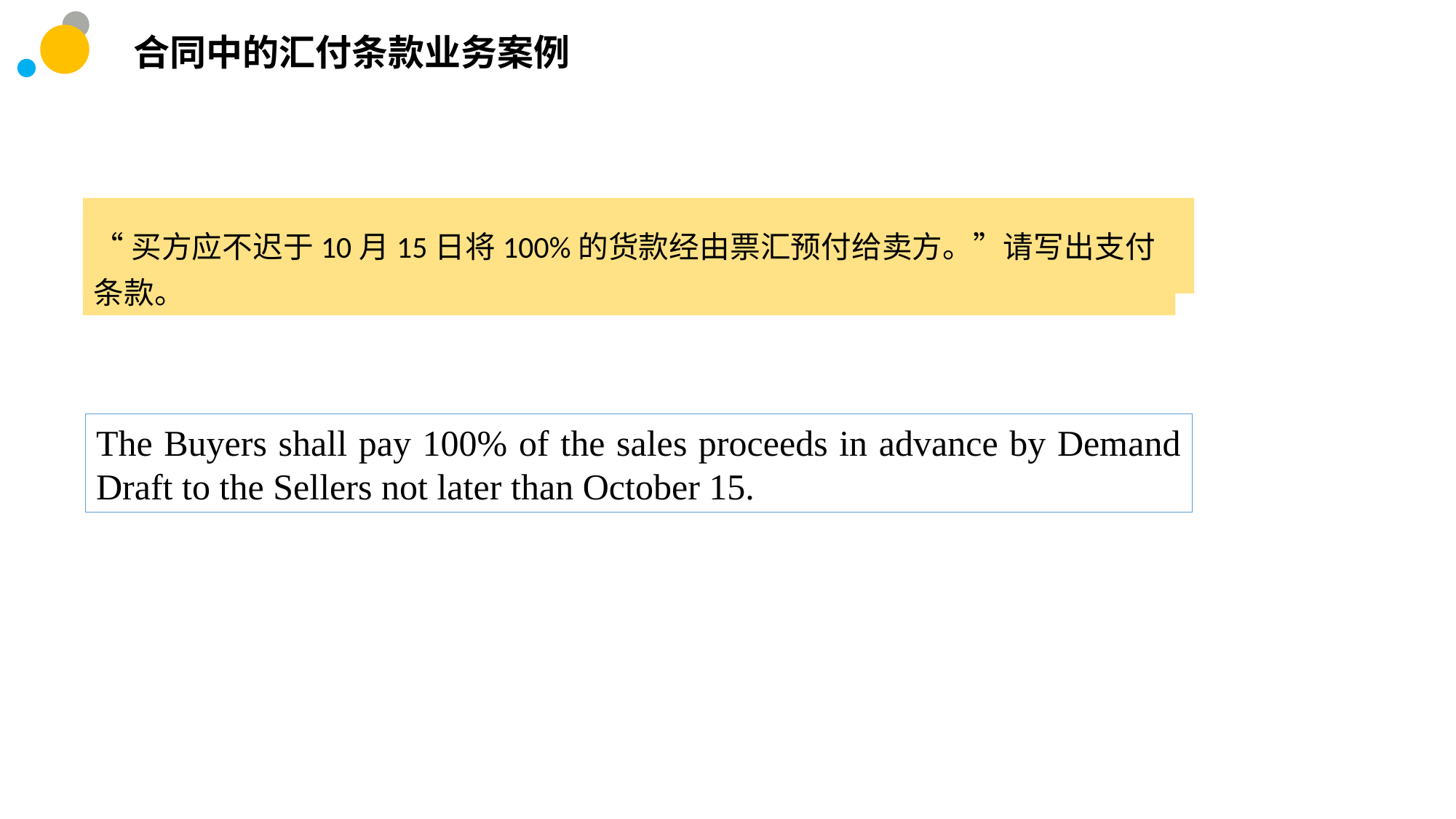

合同中的汇付条款业务案例

“买方应不迟于10月15日将100%的货款经由票汇预付给卖方。”请写出支付条款。
The Buyers shall pay 100% of the sales proceeds in advance by Demand Draft to the Sellers not later than October 15.